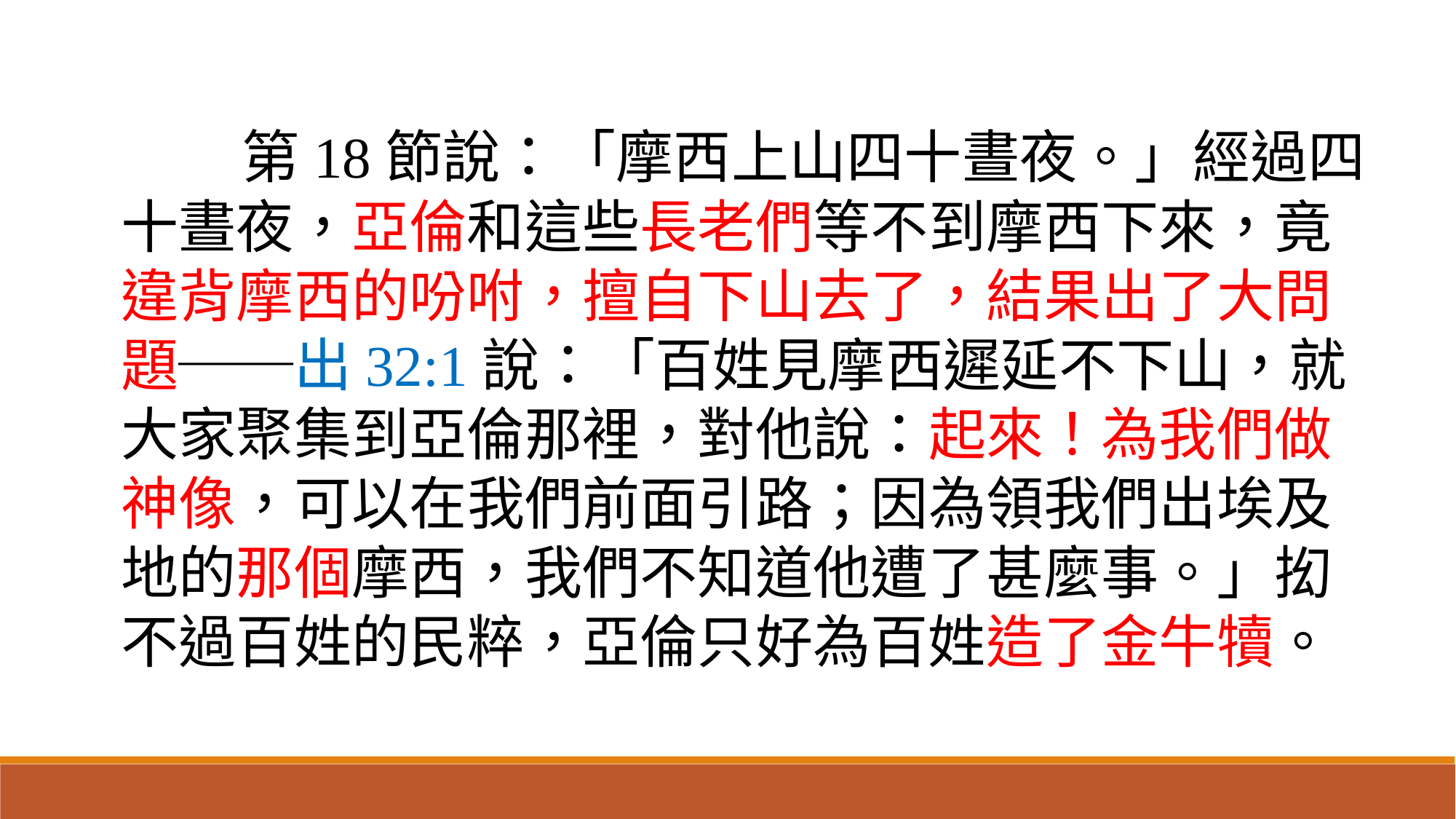

第18節說：「摩西上山四十晝夜。」經過四十晝夜，亞倫和這些長老們等不到摩西下來，竟違背摩西的吩咐，擅自下山去了，結果出了大問題──出32:1說：「百姓見摩西遲延不下山，就大家聚集到亞倫那裡，對他說：起來！為我們做神像，可以在我們前面引路；因為領我們出埃及地的那個摩西，我們不知道他遭了甚麼事。」抝不過百姓的民粹，亞倫只好為百姓造了金牛犢。